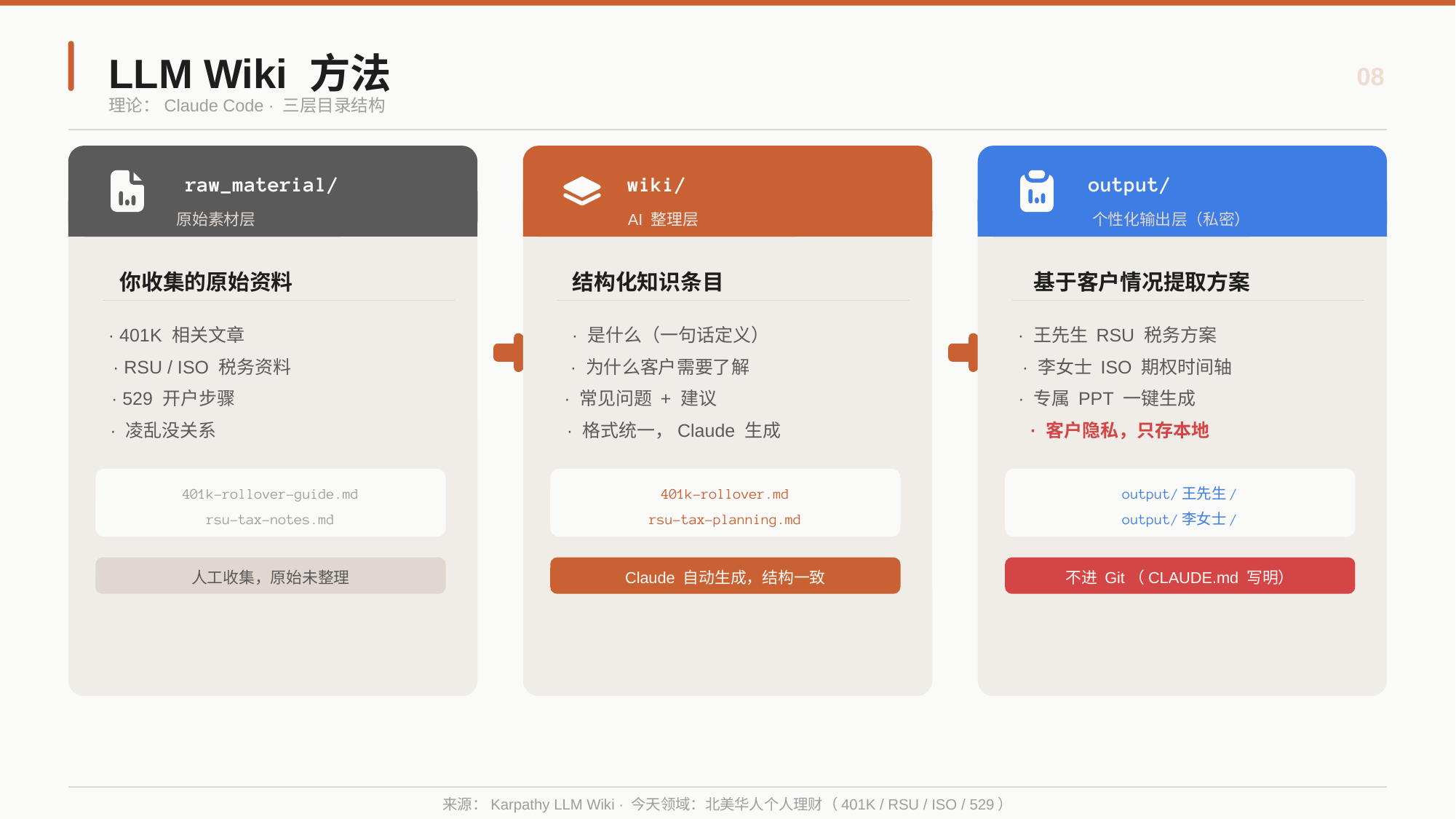

LLM Wiki 方法
08
理论：Claude Code · 三层目录结构

raw_material/
wiki/
output/

原始素材层
AI 整理层
个性化输出层（私密）
你收集的原始资料
结构化知识条目
基于客户情况提取方案

· 401K 相关文章
· 是什么（一句话定义）
· 王先生 RSU 税务方案

· RSU / ISO 税务资料
· 为什么客户需要了解
· 李女士 ISO 期权时间轴
· 529 开户步骤
· 常见问题 + 建议
· 专属 PPT 一键生成
· 凌乱没关系
· 格式统一，Claude 生成
· 客户隐私，只存本地

401k-rollover-guide.md
401k-rollover.md
output/王先生/
rsu-tax-notes.md
rsu-tax-planning.md
output/李女士/

人工收集，原始未整理
Claude 自动生成，结构一致
不进 Git（CLAUDE.md 写明）

来源：Karpathy LLM Wiki · 今天领域：北美华人个人理财（401K / RSU / ISO / 529）